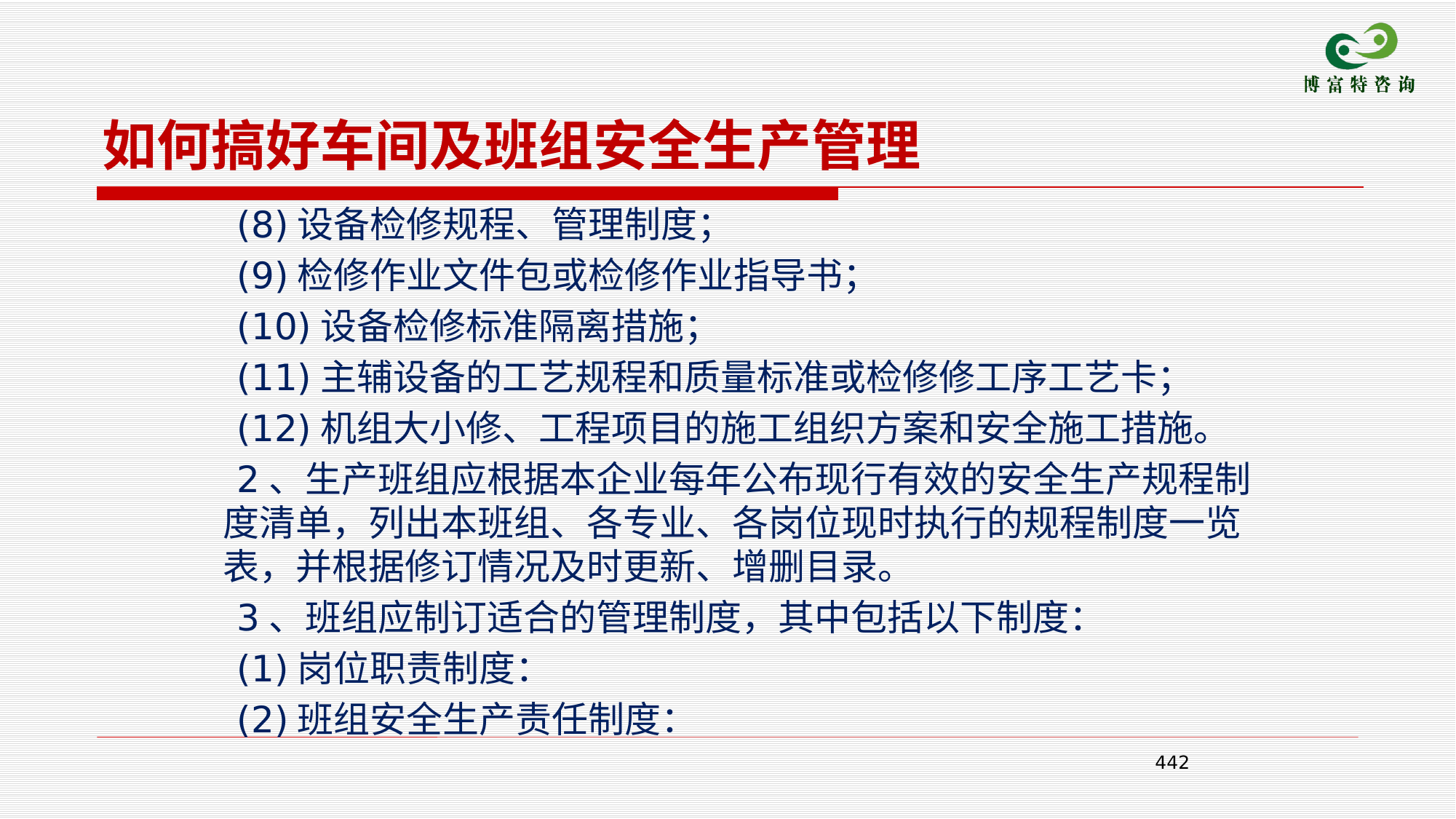

如何搞好车间及班组安全生产管理
      (8)设备检修规程、管理制度；
      (9)检修作业文件包或检修作业指导书；
      (10)设备检修标准隔离措施；
      (11)主辅设备的工艺规程和质量标准或检修修工序工艺卡；
      (12)机组大小修、工程项目的施工组织方案和安全施工措施。
      2、生产班组应根据本企业每年公布现行有效的安全生产规程制度清单，列出本班组、各专业、各岗位现时执行的规程制度一览表，并根据修订情况及时更新、增删目录。
      3、班组应制订适合的管理制度，其中包括以下制度：
      (1)岗位职责制度：
      (2)班组安全生产责任制度：

442